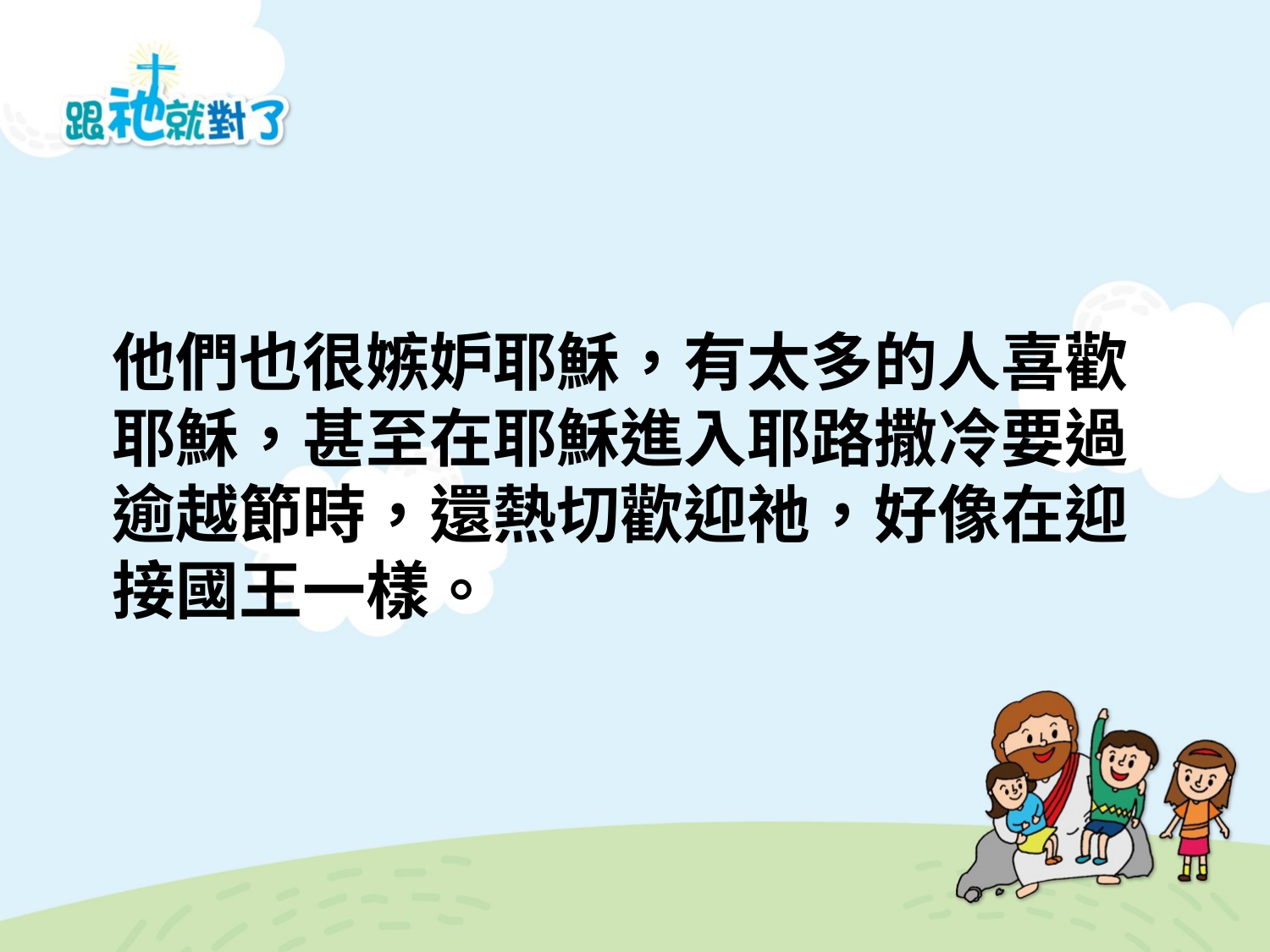

他們也很嫉妒耶穌，有太多的人喜歡耶穌，甚至在耶穌進入耶路撒冷要過逾越節時，還熱切歡迎祂，好像在迎接國王一樣。